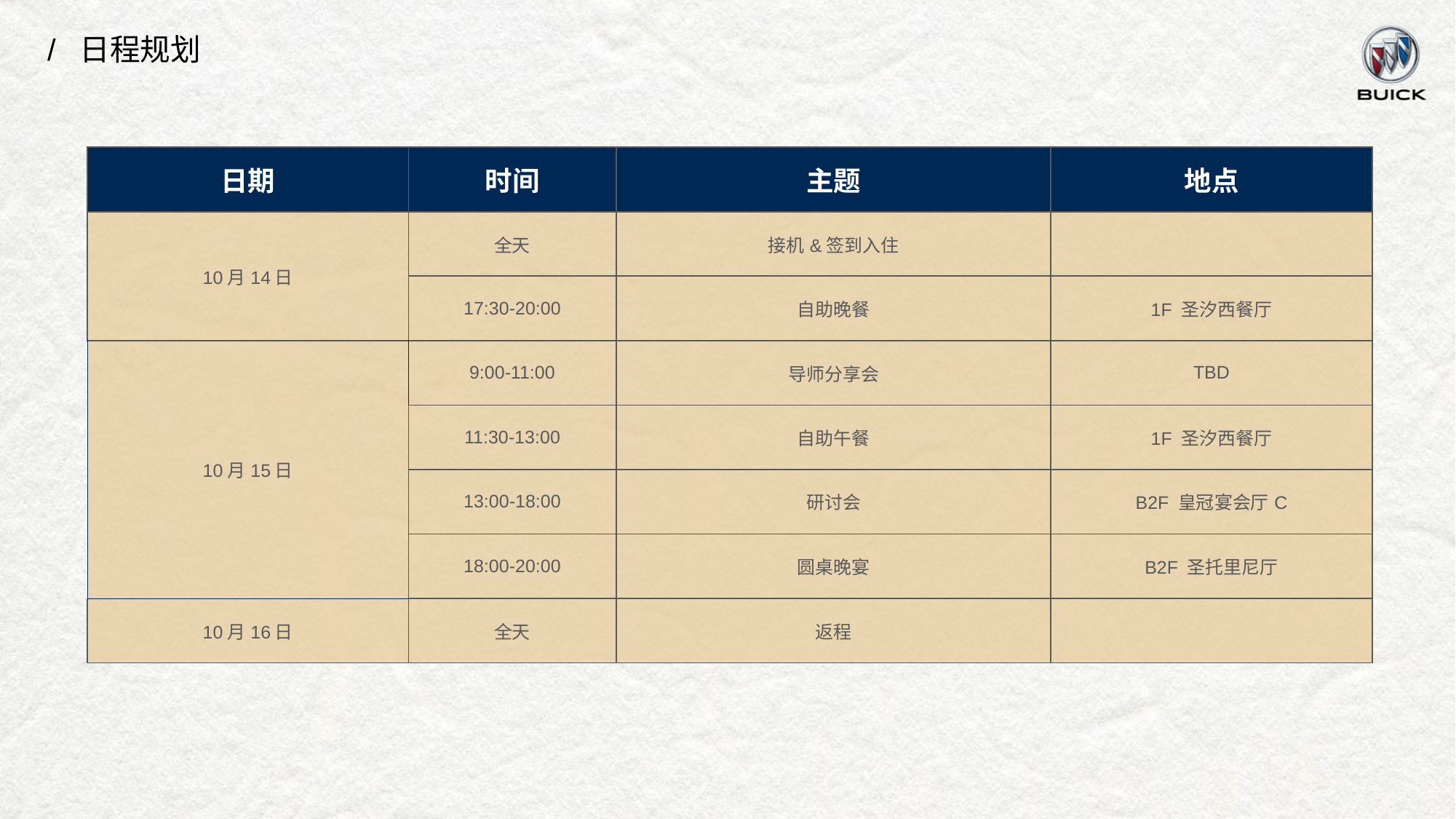

/  日程规划
| 日期 | 时间 | 主题 | 地点 |
| --- | --- | --- | --- |
| 10月14日 | 全天 | 接机&签到入住 |  |
|  | 17:30-20:00 | 自助晚餐 | 1F 圣汐西餐厅 |
| 10月15日 | 9:00-11:00 | 导师分享会 | TBD |
|  | 11:30-13:00 | 自助午餐 | 1F 圣汐西餐厅 |
|  | 13:00-18:00 | 研讨会 | B2F 皇冠宴会厅C |
|  | 18:00-20:00 | 圆桌晚宴 | B2F 圣托里尼厅 |
| 10月16日 | 全天 | 返程 |  |